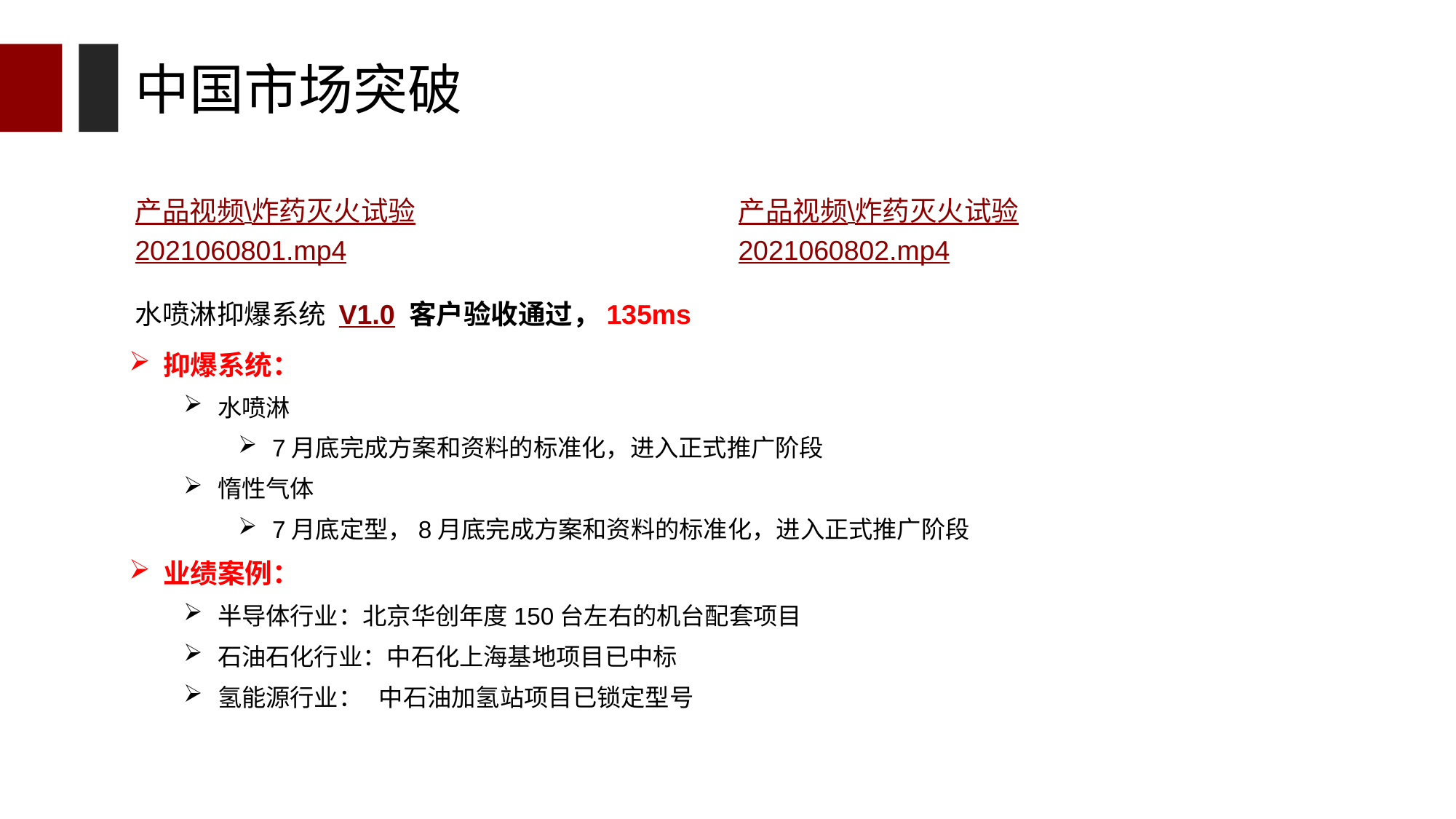

中国市场突破
产品视频\炸药灭火试验2021060801.mp4
产品视频\炸药灭火试验2021060802.mp4
水喷淋抑爆系统 V1.0 客户验收通过，135ms
抑爆系统：
水喷淋
7月底完成方案和资料的标准化，进入正式推广阶段
惰性气体
7月底定型，8月底完成方案和资料的标准化，进入正式推广阶段
业绩案例：
半导体行业：北京华创年度150台左右的机台配套项目
石油石化行业：中石化上海基地项目已中标
氢能源行业：   中石油加氢站项目已锁定型号